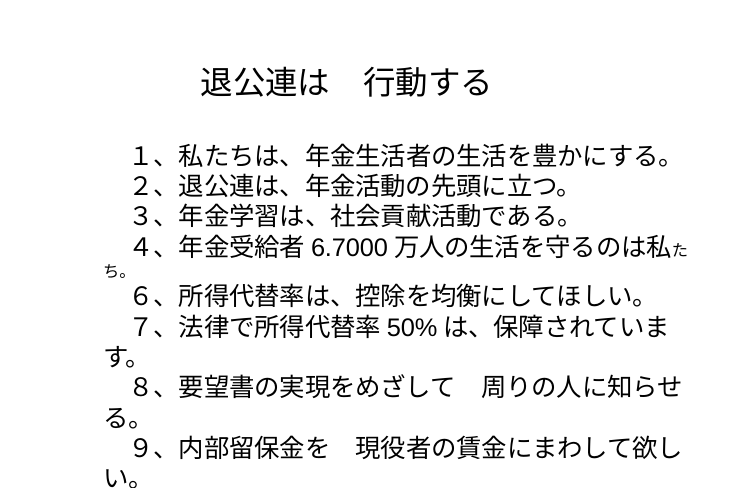

退公連は　行動する

　１、私たちは、年金生活者の生活を豊かにする。
　２、退公連は、年金活動の先頭に立つ。
　３、年金学習は、社会貢献活動である。
　４、年金受給者6.7000万人の生活を守るのは私たち。
　６、所得代替率は、控除を均衡にしてほしい。
　７、法律で所得代替率50%は、保障されています。
　８、要望書の実現をめざして　周りの人に知らせる。
　９、内部留保金を　現役者の賃金にまわして欲しい。
10、社会の役に立つような　人生を歩みたい。